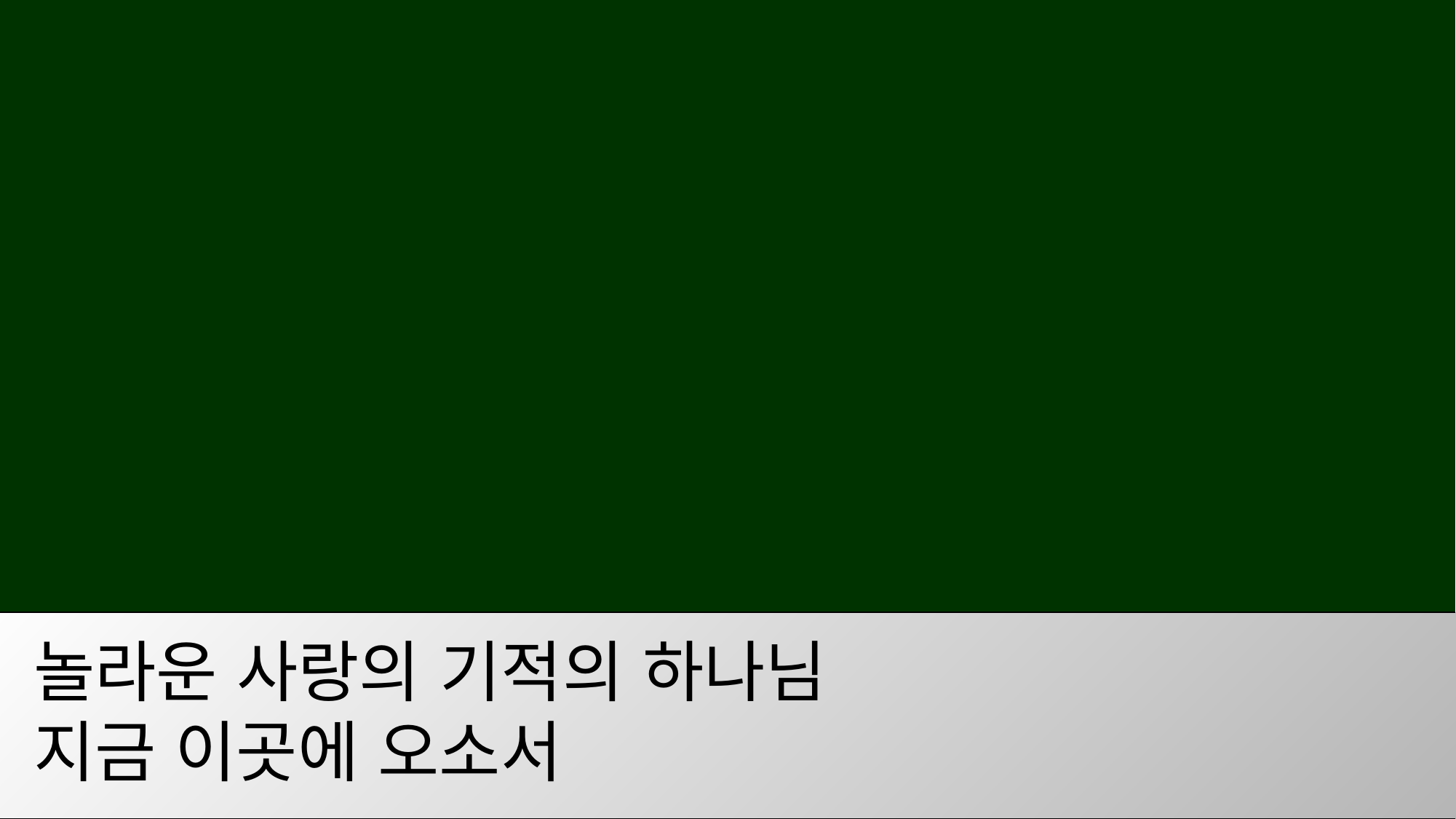

놀라운 사랑의 기적의 하나님
지금 이곳에 오소서